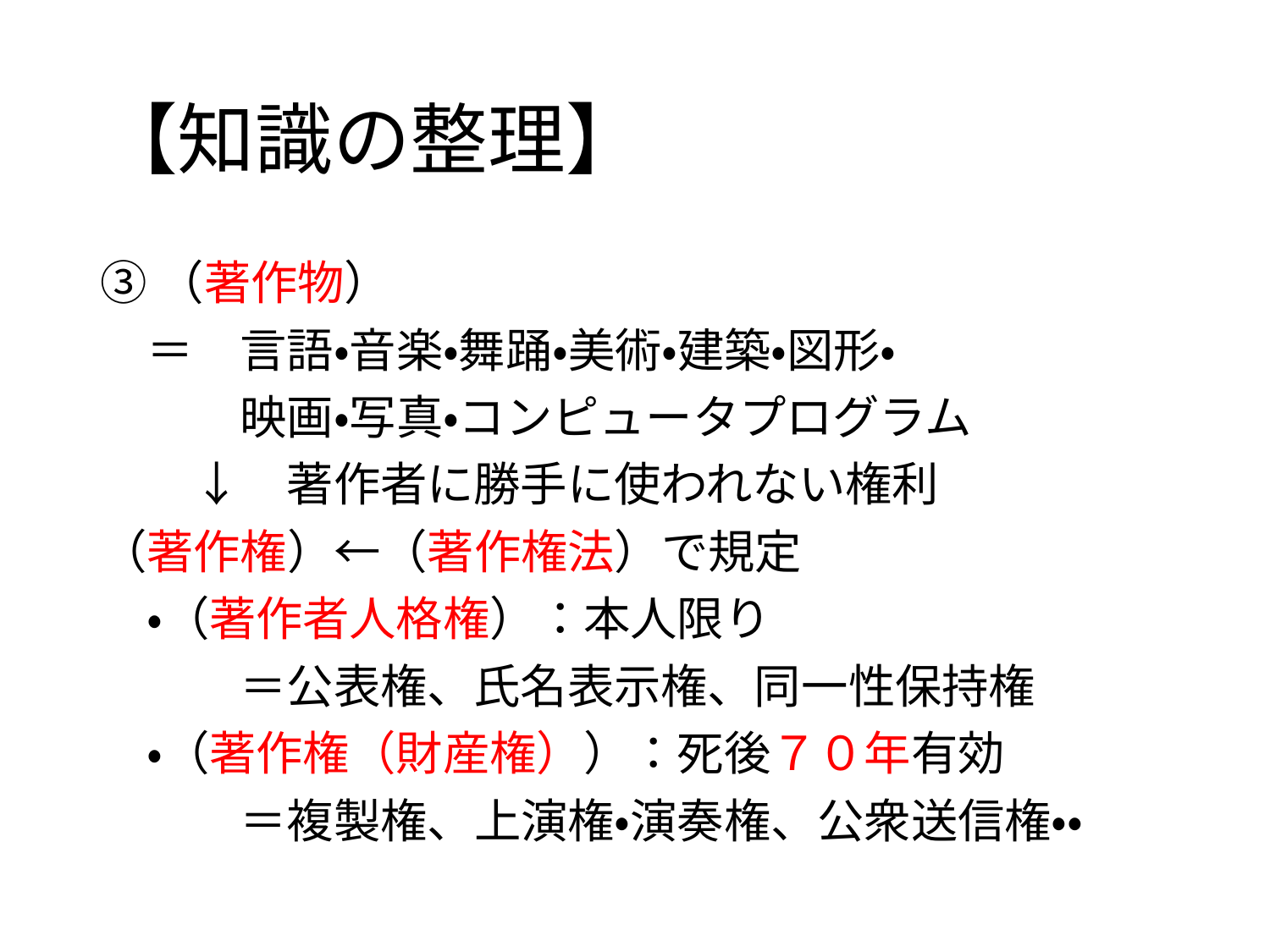

# 【知識の整理】
③（著作物）
　＝　言語・音楽・舞踊・美術・建築・図形・
　　　映画・写真・コンピュータプログラム
　　↓　著作者に勝手に使われない権利
（著作権）←（著作権法）で規定
　・（著作者人格権）：本人限り
　　　＝公表権、氏名表示権、同一性保持権
　・（著作権（財産権））：死後７０年有効
　　　＝複製権、上演権・演奏権、公衆送信権・・